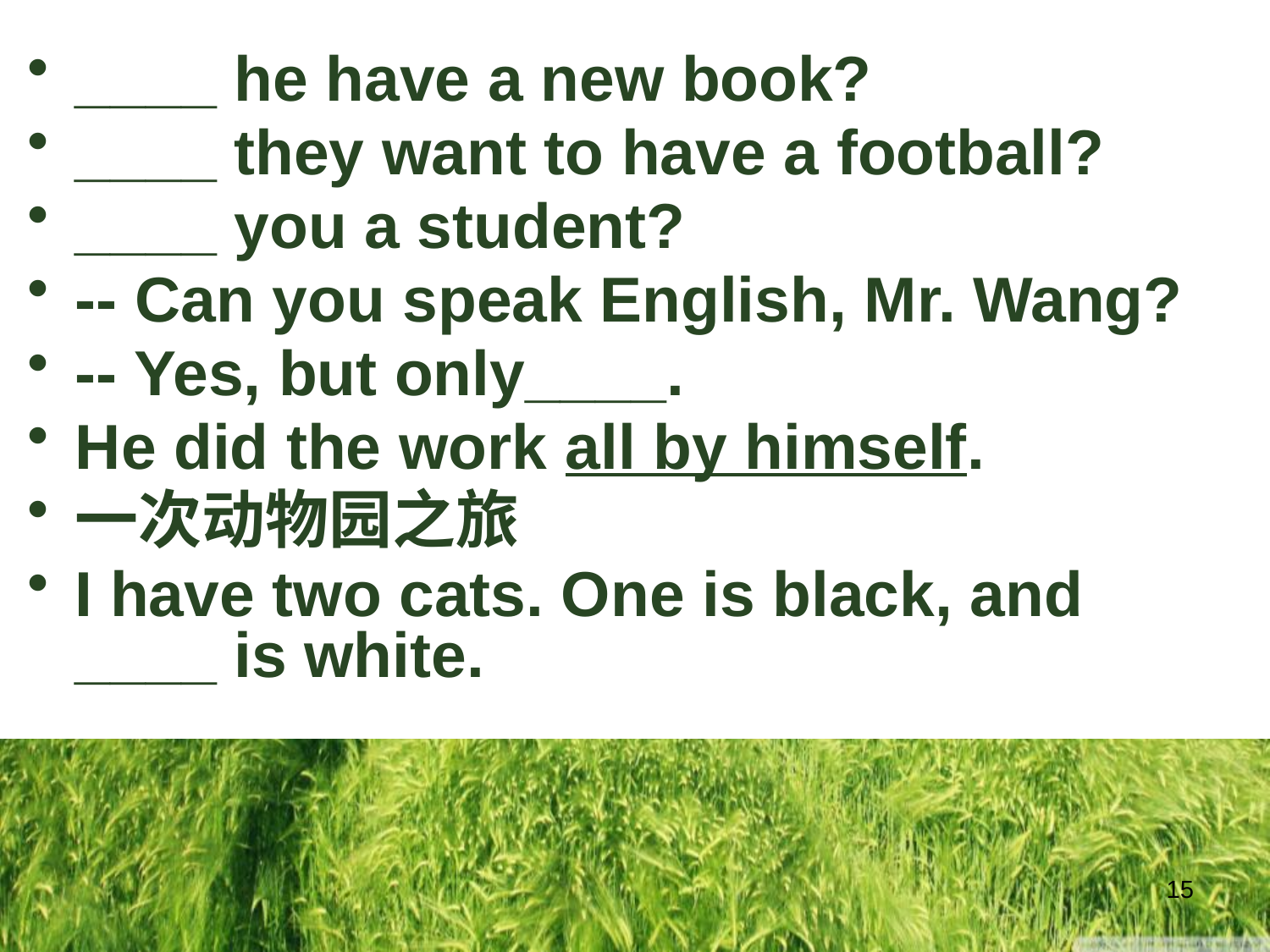

____ he have a new book?
____ they want to have a football?
____ you a student?
-- Can you speak English, Mr. Wang?
-- Yes, but only____.
He did the work all by himself.
一次动物园之旅
I have two cats. One is black, and ____ is white.
15